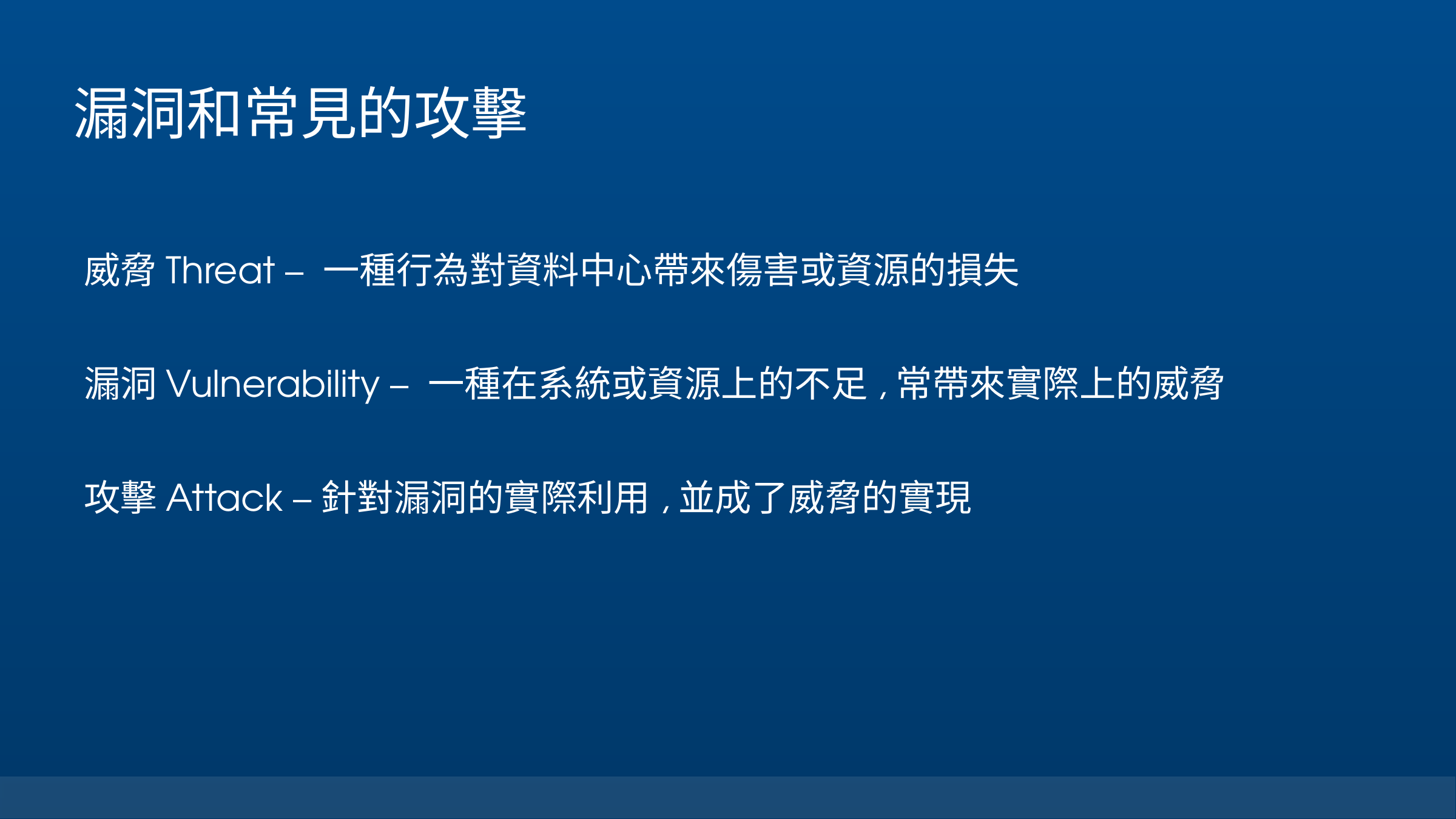

# 漏洞和常見的攻擊

威脅Threat – 一種行為對資料中心帶來傷害或資源的損失

漏洞Vulnerability – 一種在系統或資源上的不足,常帶來實際上的威脅

攻擊Attack –針對漏洞的實際利用,並成了威脅的實現